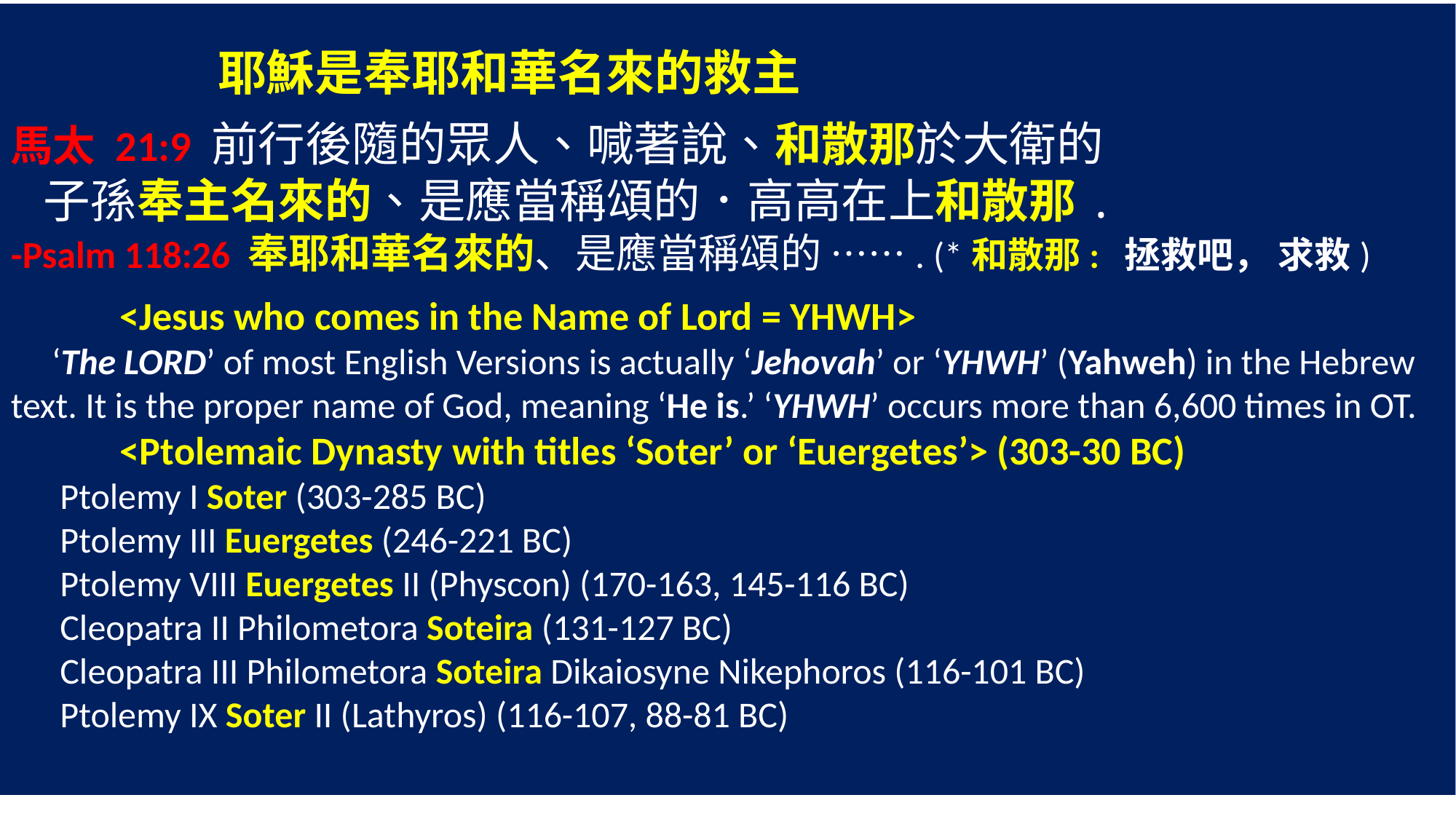

耶穌是奉耶和華名來的救主

馬太 21:9 前行後隨的眾人、喊著說、和散那於大衛的
  子孫奉主名來的、是應當稱頌的．高高在上和散那.
-Psalm 118:26 奉耶和華名來的、是應當稱頌的 ……. (*和散那:  拯救吧， 求救)

	<Jesus who comes in the Name of Lord = YHWH>
     ‘The LORD’ of most English Versions is actually ‘Jehovah’ or ‘YHWH’ (Yahweh) in the Hebrew text. It is the proper name of God, meaning ‘He is.’ ‘YHWH’ occurs more than 6,600 times in OT.
	<Ptolemaic Dynasty with titles ‘Soter’ or ‘Euergetes’> (303-30 BC)
      Ptolemy I Soter (303-285 BC)
      Ptolemy III Euergetes (246-221 BC)
      Ptolemy VIII Euergetes II (Physcon) (170-163, 145-116 BC)
      Cleopatra II Philometora Soteira (131-127 BC)
      Cleopatra III Philometora Soteira Dikaiosyne Nikephoros (116-101 BC)
      Ptolemy IX Soter II (Lathyros) (116-107, 88-81 BC)